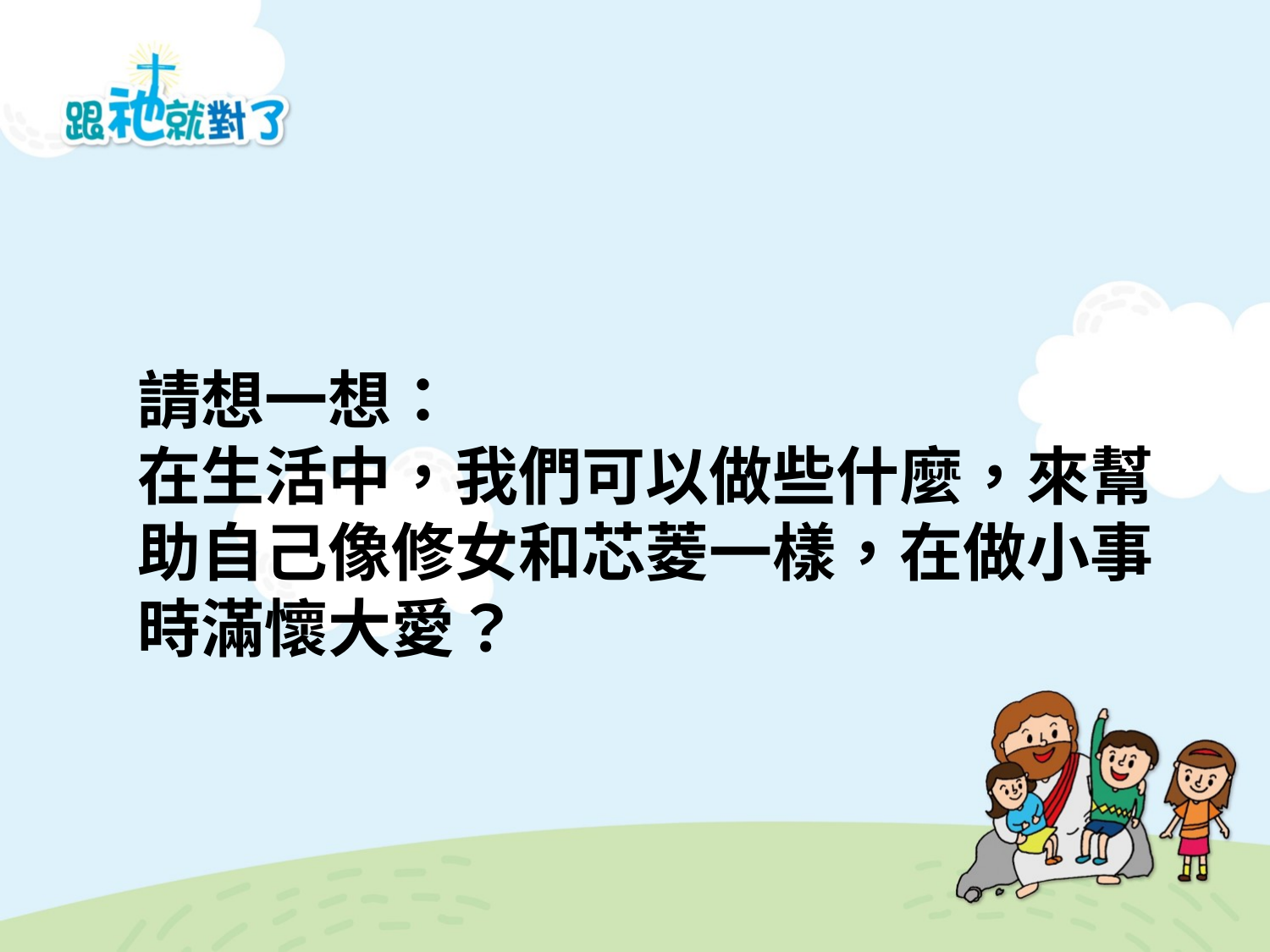

請想一想：
在生活中，我們可以做些什麼，來幫助自己像修女和芯菱一樣，在做小事時滿懷大愛？